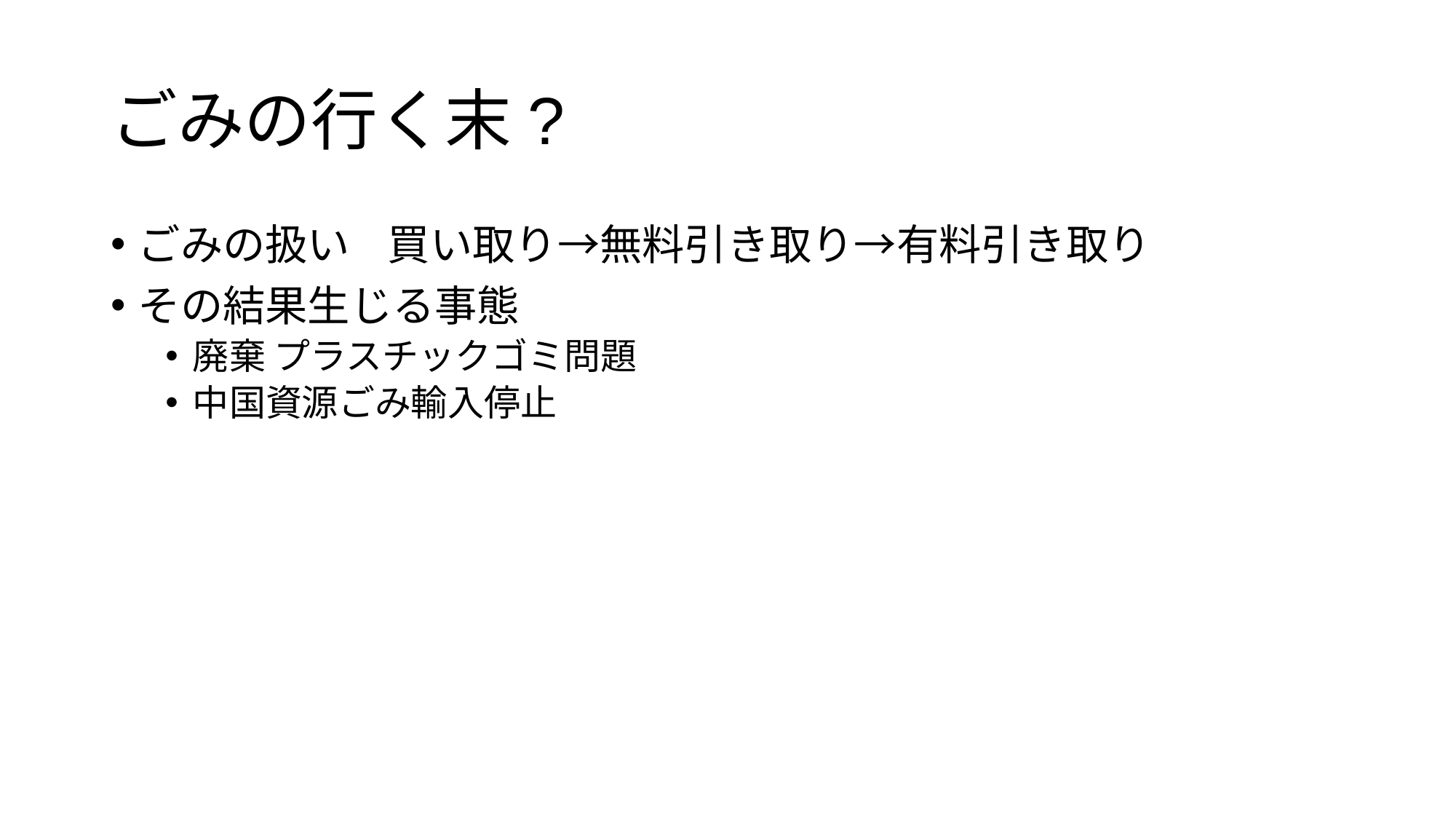

# ごみの行く末?
ごみの扱い    買い取り→無料引き取り→有料引き取り
その結果生じる事態
廃棄 プラスチックゴミ問題
中国資源ごみ輸入停止